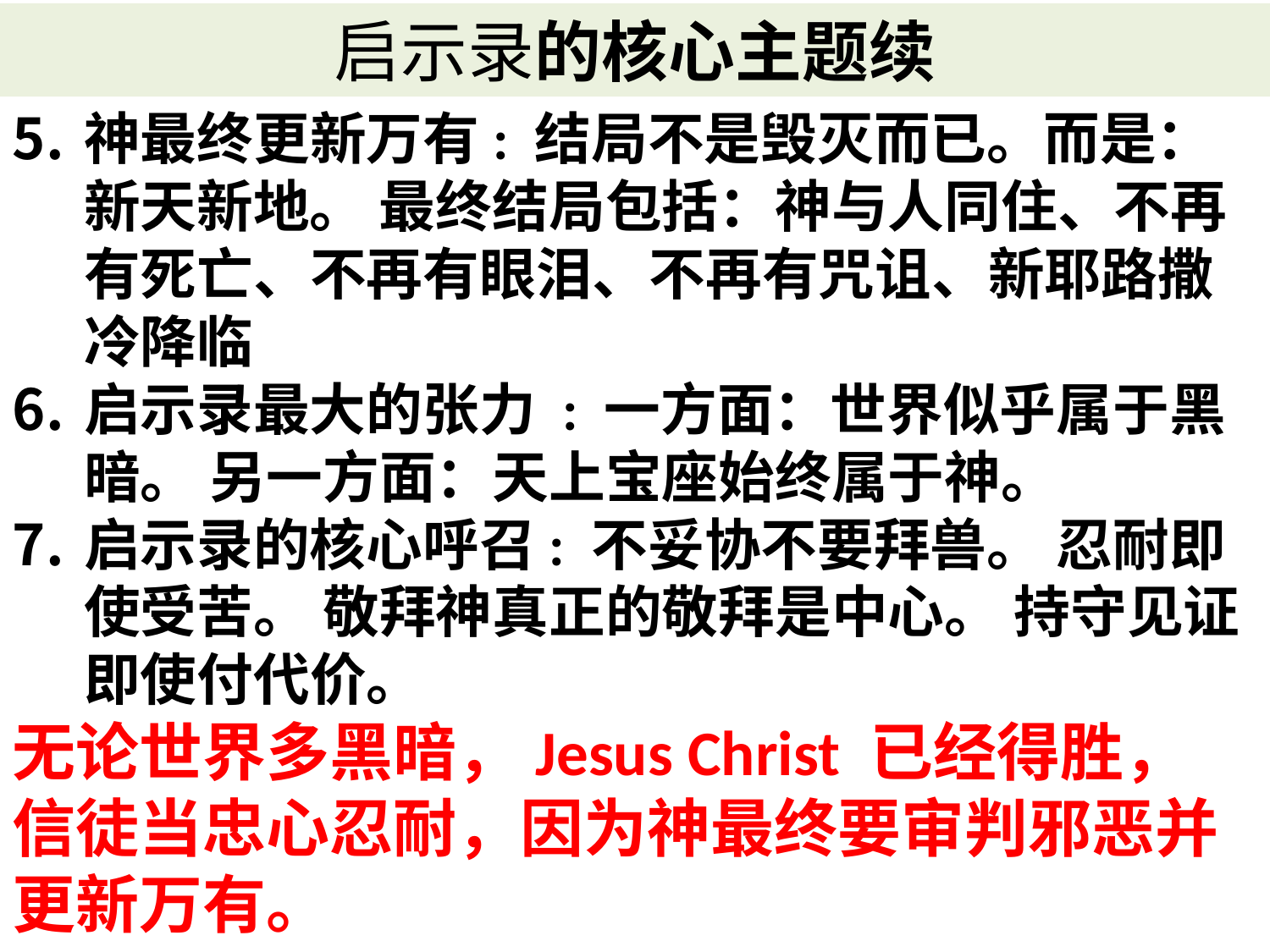

# 启示录的核心主题续
神最终更新万有: 结局不是毁灭而已。而是：新天新地。 最终结局包括：神与人同住、不再有死亡、不再有眼泪、不再有咒诅、新耶路撒冷降临
启示录最大的张力 : 一方面：世界似乎属于黑暗。 另一方面：天上宝座始终属于神。
启示录的核心呼召: 不妥协不要拜兽。 忍耐即使受苦。 敬拜神真正的敬拜是中心。 持守见证即使付代价。
无论世界多黑暗，Jesus Christ 已经得胜，信徒当忠心忍耐，因为神最终要审判邪恶并更新万有。